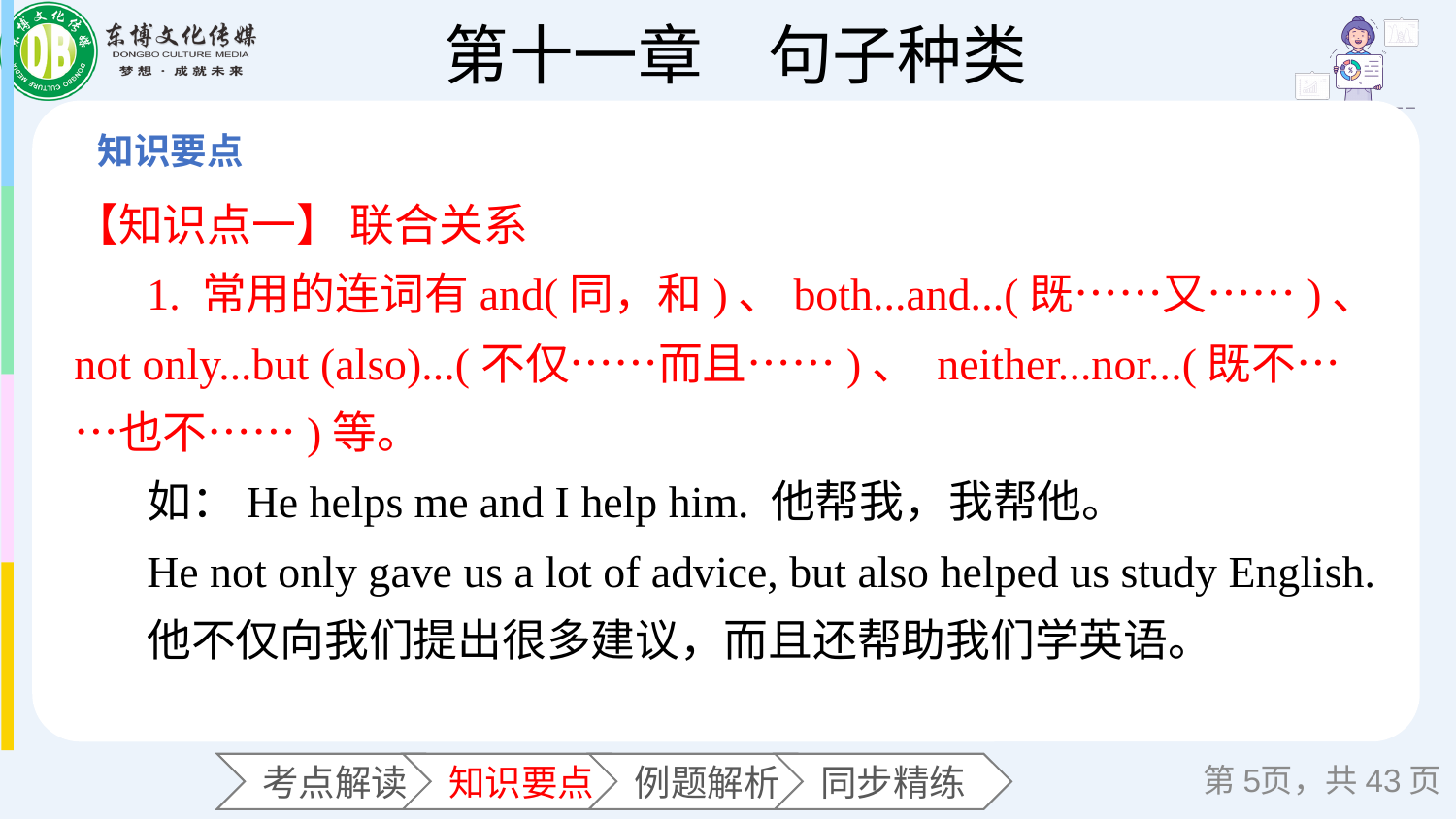

【知识点一】 联合关系
1. 常用的连词有and(同，和)、both...and...(既……又……)、 not only...but (also)...(不仅……而且……)、 neither...nor...(既不……也不……)等。
如：He helps me and I help him. 他帮我，我帮他。
He not only gave us a lot of advice, but also helped us study English.
他不仅向我们提出很多建议，而且还帮助我们学英语。
第5页，共43页